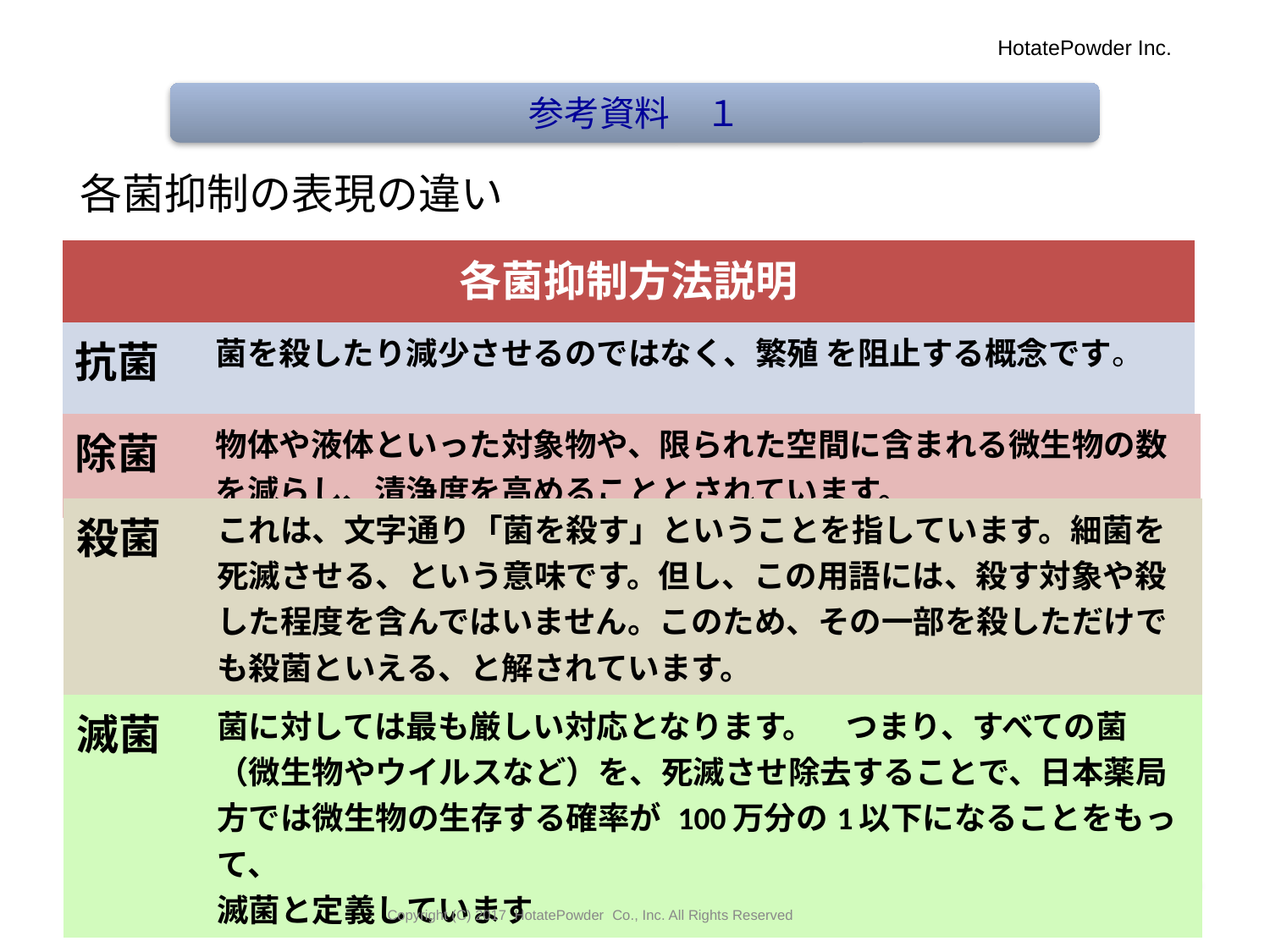

HotatePowder Inc.

参考資料　１
# 各菌抑制の表現の違い
| 各菌抑制方法説明 |  |
| --- | --- |
| 抗菌 | 菌を殺したり減少させるのではなく、繁殖 を阻止する概念です。 |
| 除菌 | 物体や液体といった対象物や、限られた空間に含まれる微生物の数を減らし、清浄度を高めることとされています。 |
| --- | --- |
| 殺菌 | これは、文字通り「菌を殺す」ということを指しています。細菌を死滅させる、という意味です。但し、この用語には、殺す対象や殺した程度を含んではいません。このため、その一部を殺しただけでも殺菌といえる、と解されています。 |
| --- | --- |
| 滅菌 | 菌に対しては最も厳しい対応となります。　つまり、すべての菌（微生物やウイルスなど）を、死滅させ除去することで、日本薬局方では微生物の生存する確率が 100万分の1以下になることをもって、  滅菌と定義しています |
次世代の 抗菌・消臭・洗浄
22
Copyright (C) 2017  HotatePowder  Co., Inc. All Rights Reserved